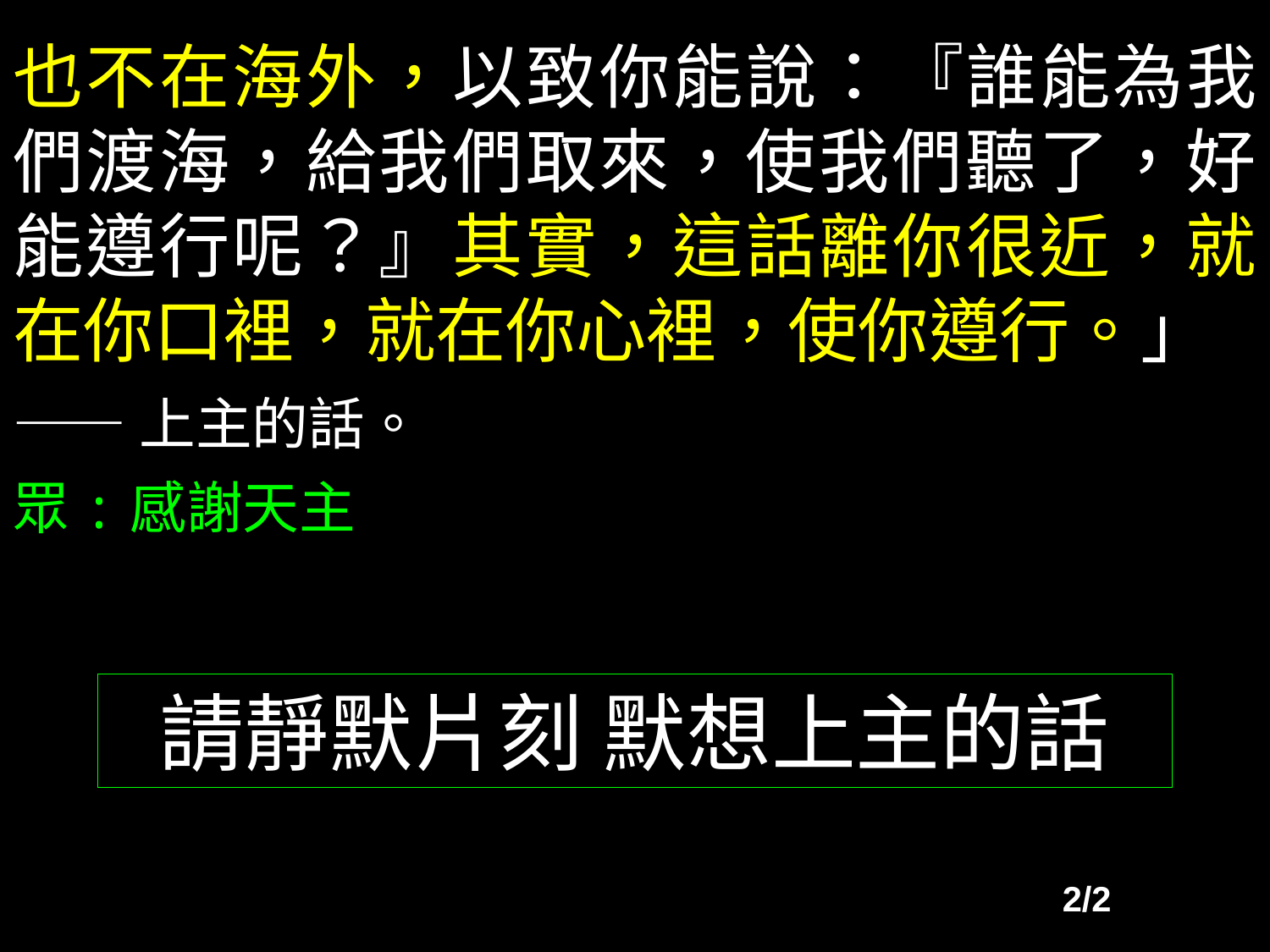

也不在海外，以致你能說：『誰能為我們渡海，給我們取來，使我們聽了，好能遵行呢？』其實，這話離你很近，就在你口裡，就在你心裡，使你遵行。」
——上主的話。
眾:感謝天主

請靜默片刻 默想上主的話
2/2